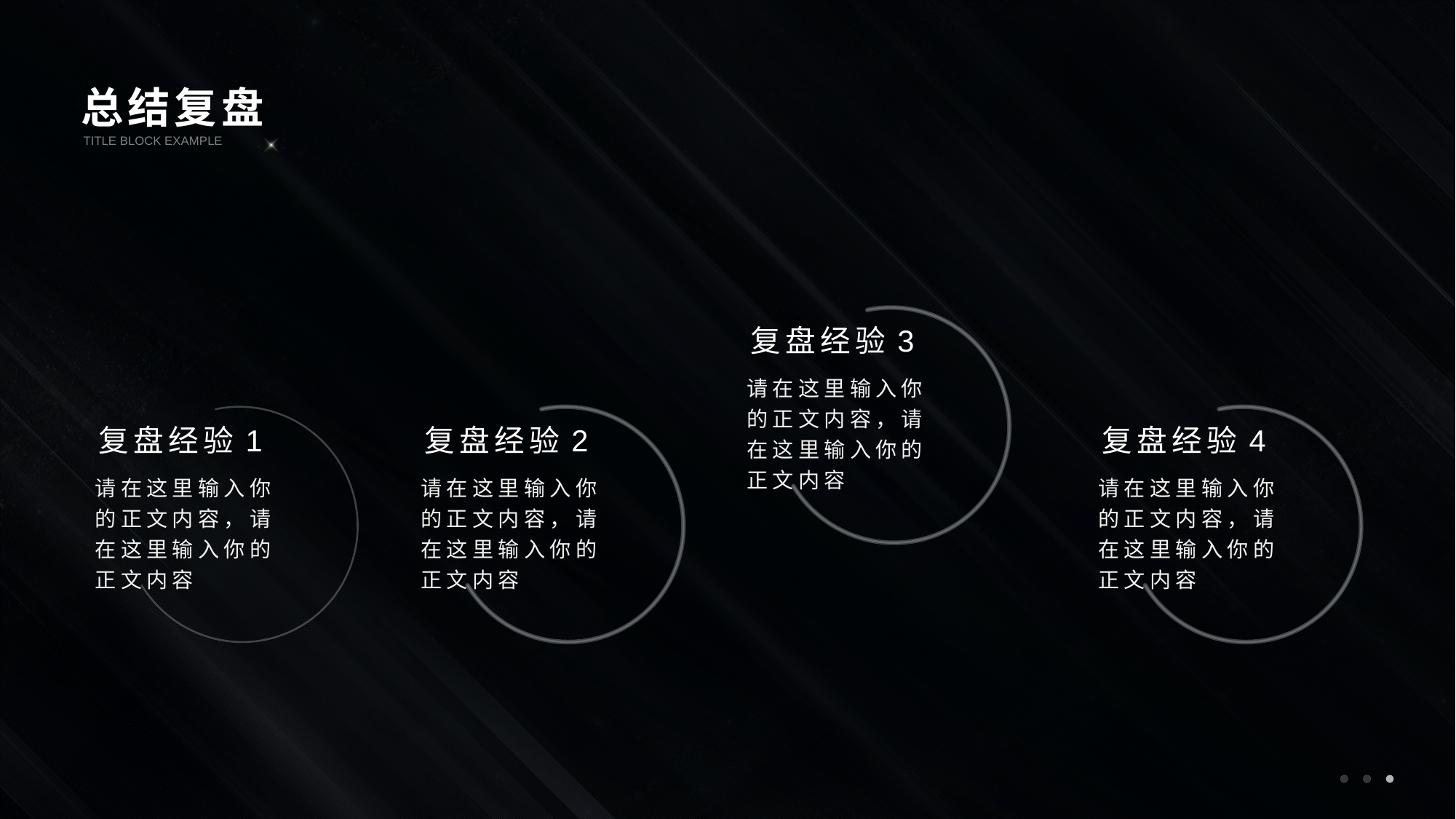

总结复盘
TITLE BLOCK EXAMPLE

复盘经验3
请在这里输入你的正文内容，请在这里输入你的正文内容

复盘经验1
复盘经验2
复盘经验4
请在这里输入你的正文内容，请在这里输入你的正文内容
请在这里输入你的正文内容，请在这里输入你的正文内容
请在这里输入你的正文内容，请在这里输入你的正文内容